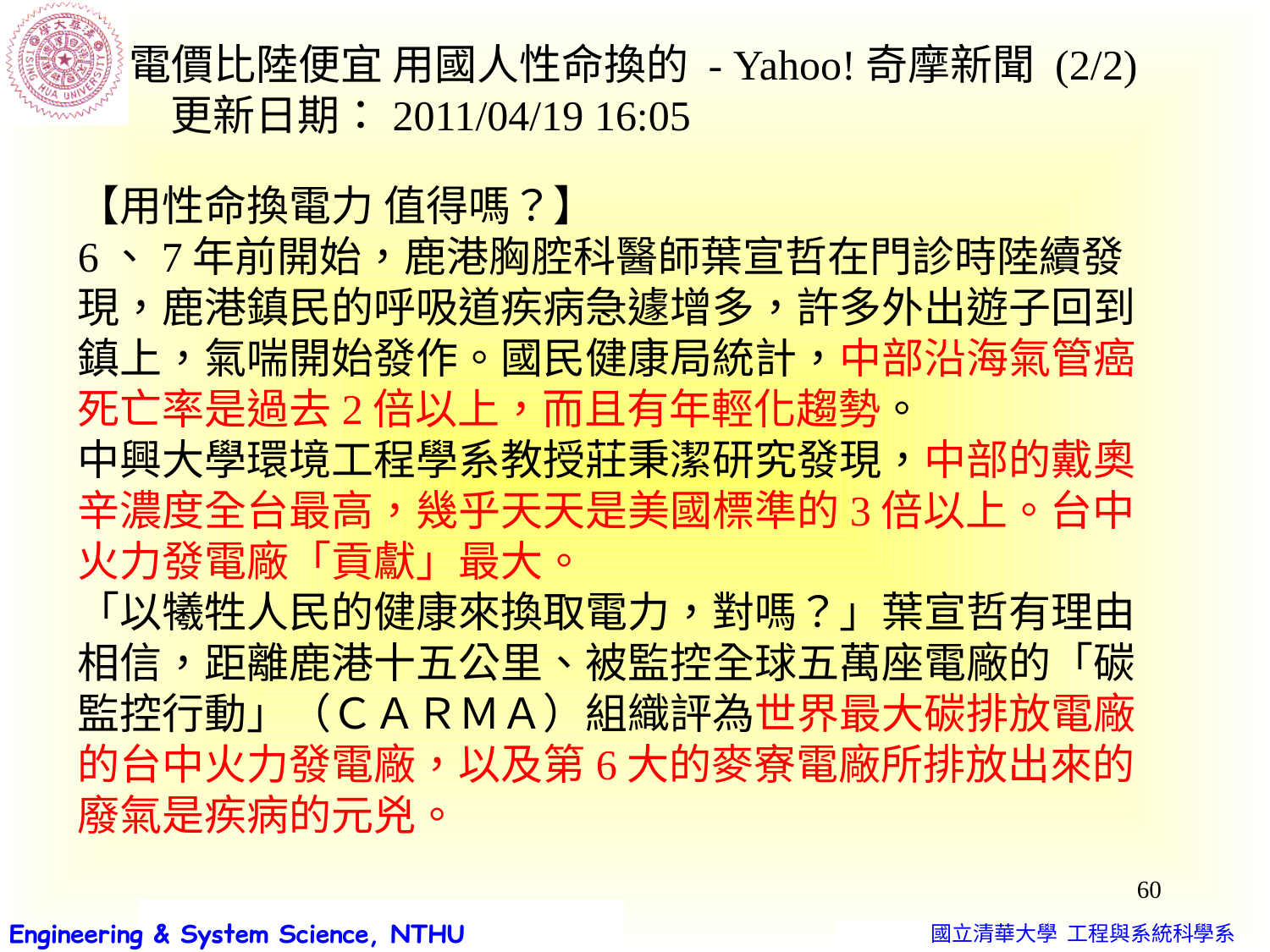

電價比陸便宜 用國人性命換的 - Yahoo!奇摩新聞 (2/2)
   更新日期：2011/04/19 16:05
【用性命換電力 值得嗎？】
6、7年前開始，鹿港胸腔科醫師葉宣哲在門診時陸續發現，鹿港鎮民的呼吸道疾病急遽增多，許多外出遊子回到鎮上，氣喘開始發作。國民健康局統計，中部沿海氣管癌死亡率是過去2倍以上，而且有年輕化趨勢。
中興大學環境工程學系教授莊秉潔研究發現，中部的戴奧辛濃度全台最高，幾乎天天是美國標準的3倍以上。台中火力發電廠「貢獻」最大。
「以犧牲人民的健康來換取電力，對嗎？」葉宣哲有理由相信，距離鹿港十五公里、被監控全球五萬座電廠的「碳監控行動」（ＣＡＲＭＡ）組織評為世界最大碳排放電廠的台中火力發電廠，以及第6大的麥寮電廠所排放出來的廢氣是疾病的元兇。
60